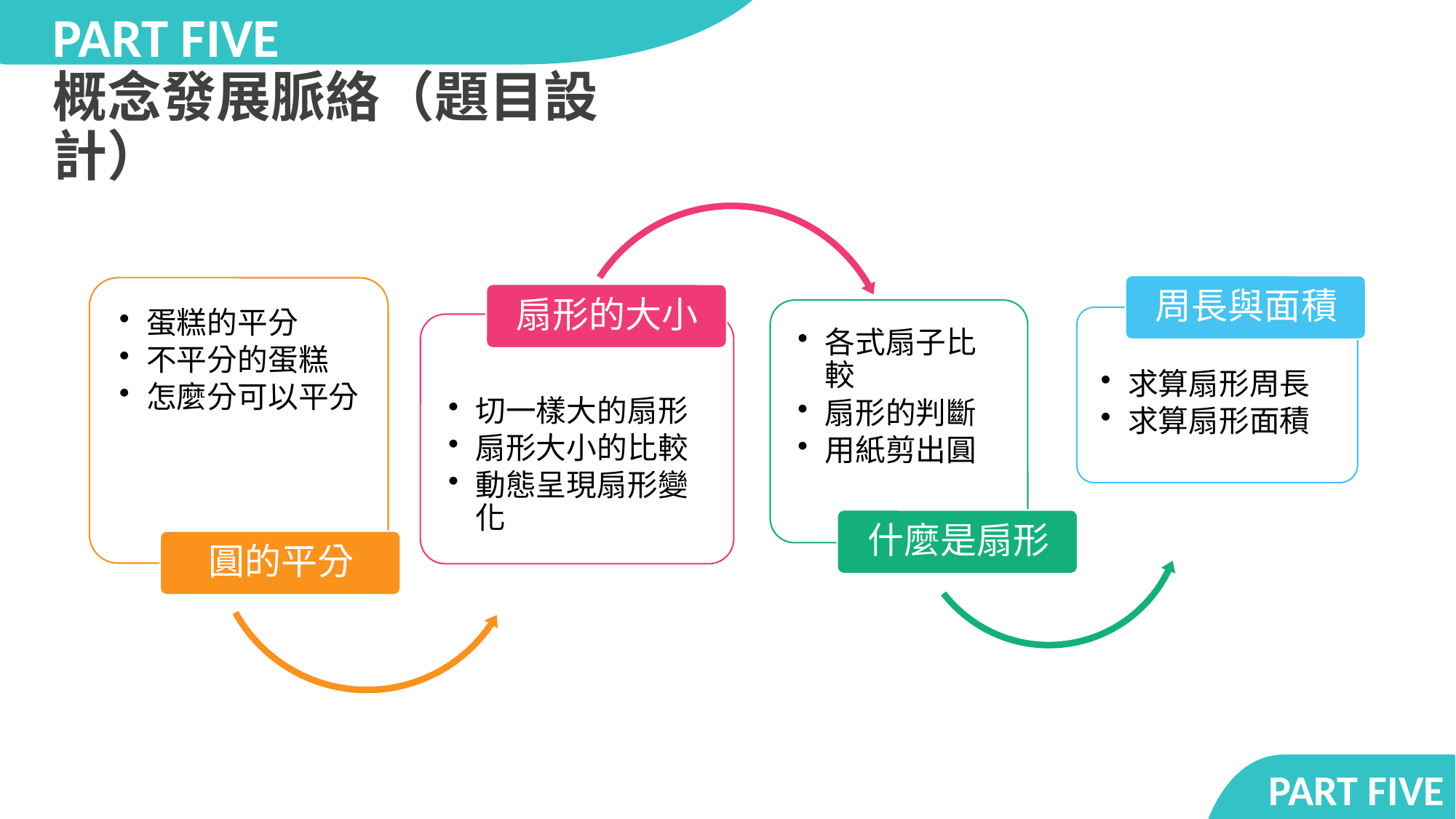

PART FIVE
概念發展脈絡（題目設計）
蛋糕的平分
不平分的蛋糕
怎麼分可以平分
圓的平分
切一樣大的扇形
扇形大小的比較
動態呈現扇形變化
扇形的大小
各式扇子比較
扇形的判斷
用紙剪出圓
什麼是扇形
求算扇形周長
求算扇形面積
周長與面積
PART FIVE